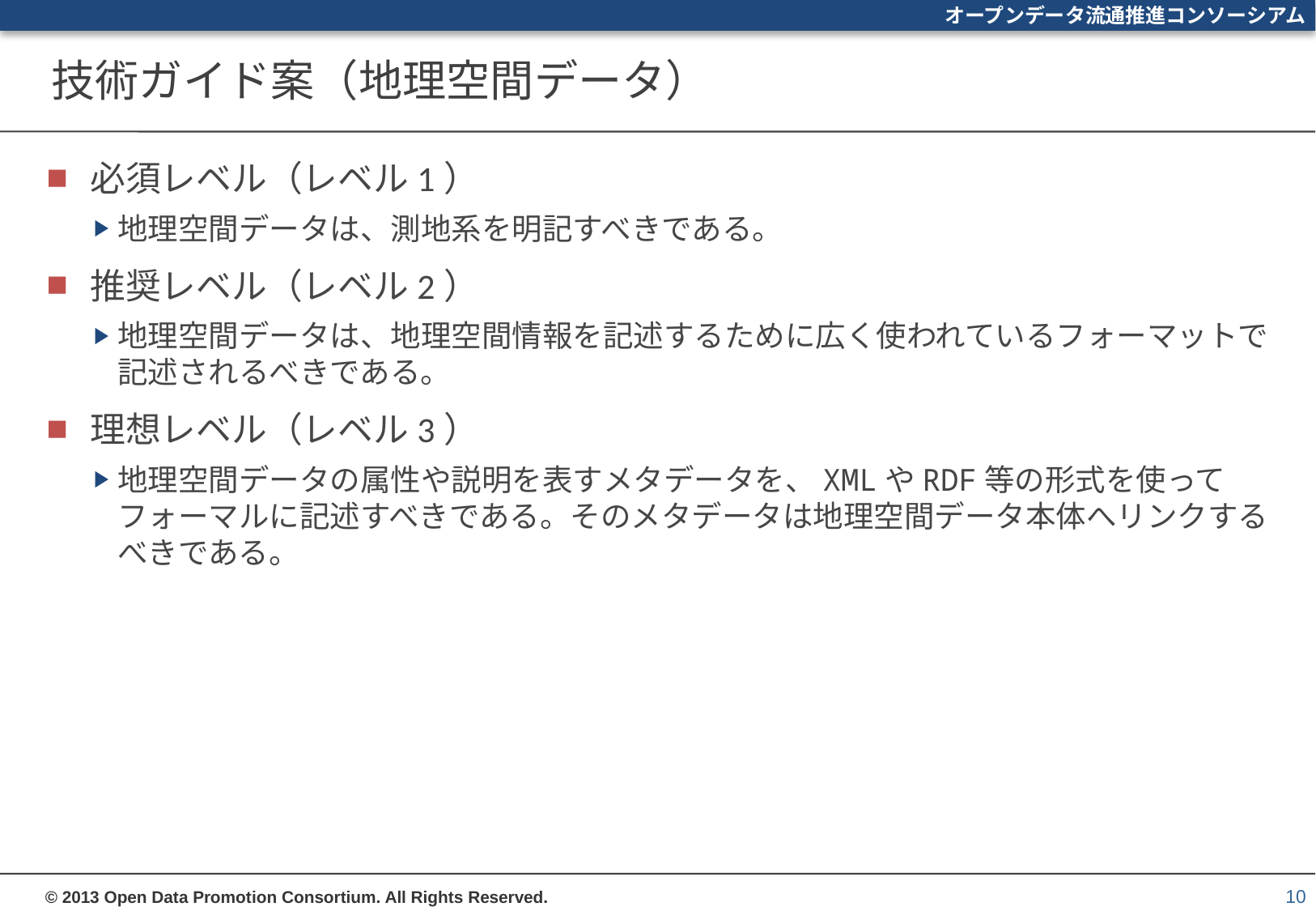

# 技術ガイド案（地理空間データ）
必須レベル（レベル1）
地理空間データは、測地系を明記すべきである。
推奨レベル（レベル2）
地理空間データは、地理空間情報を記述するために広く使われているフォーマットで記述されるべきである。
理想レベル（レベル3）
地理空間データの属性や説明を表すメタデータを、XMLやRDF等の形式を使ってフォーマルに記述すべきである。そのメタデータは地理空間データ本体へリンクするべきである。
10